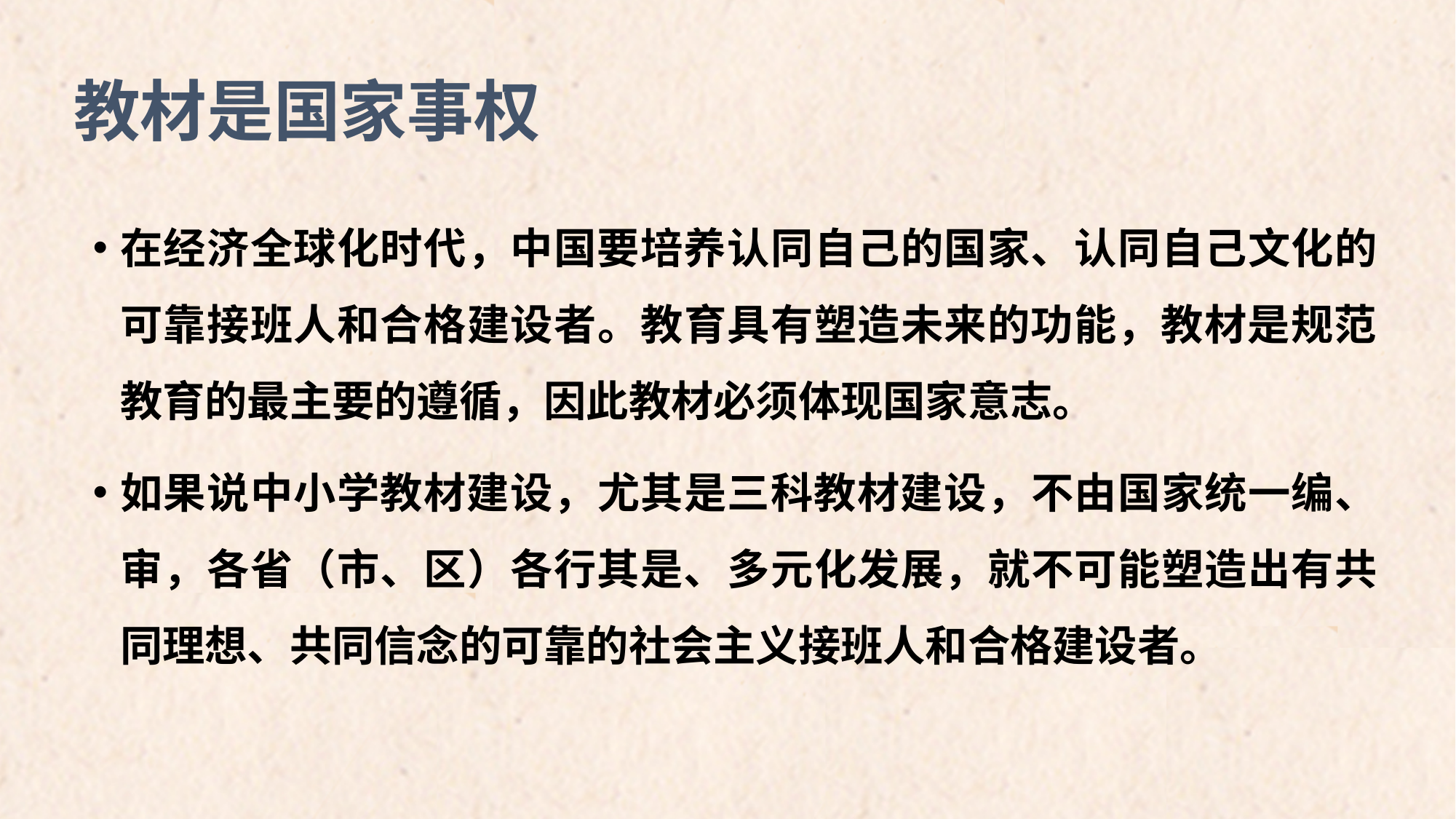

# 教材是国家事权
在经济全球化时代，中国要培养认同自己的国家、认同自己文化的可靠接班人和合格建设者。教育具有塑造未来的功能，教材是规范教育的最主要的遵循，因此教材必须体现国家意志。
如果说中小学教材建设，尤其是三科教材建设，不由国家统一编、审，各省（市、区）各行其是、多元化发展，就不可能塑造出有共同理想、共同信念的可靠的社会主义接班人和合格建设者。